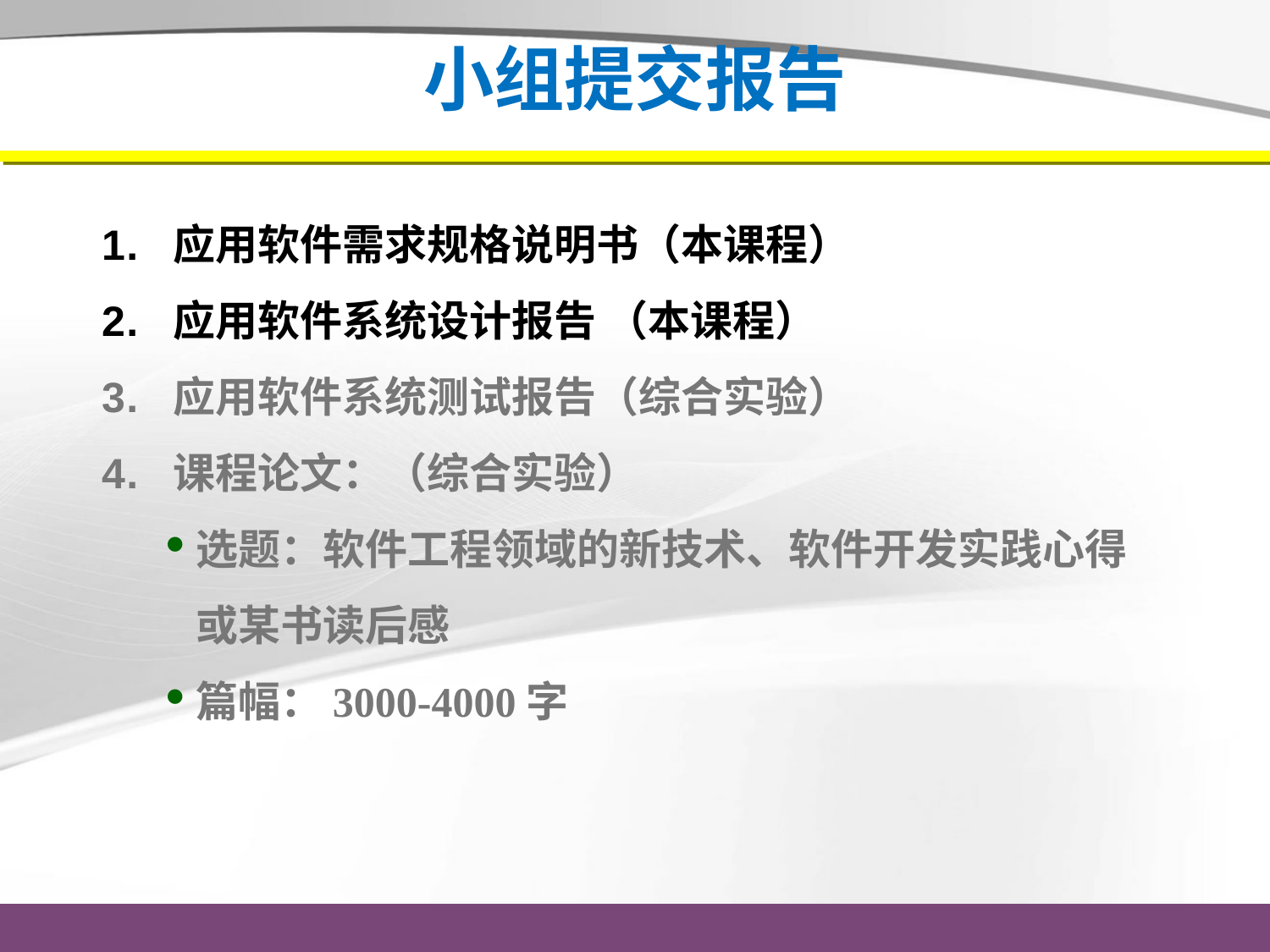

# 小组提交报告
应用软件需求规格说明书（本课程）
应用软件系统设计报告 （本课程）
应用软件系统测试报告（综合实验）
课程论文：（综合实验）
选题：软件工程领域的新技术、软件开发实践心得或某书读后感
篇幅：3000-4000字